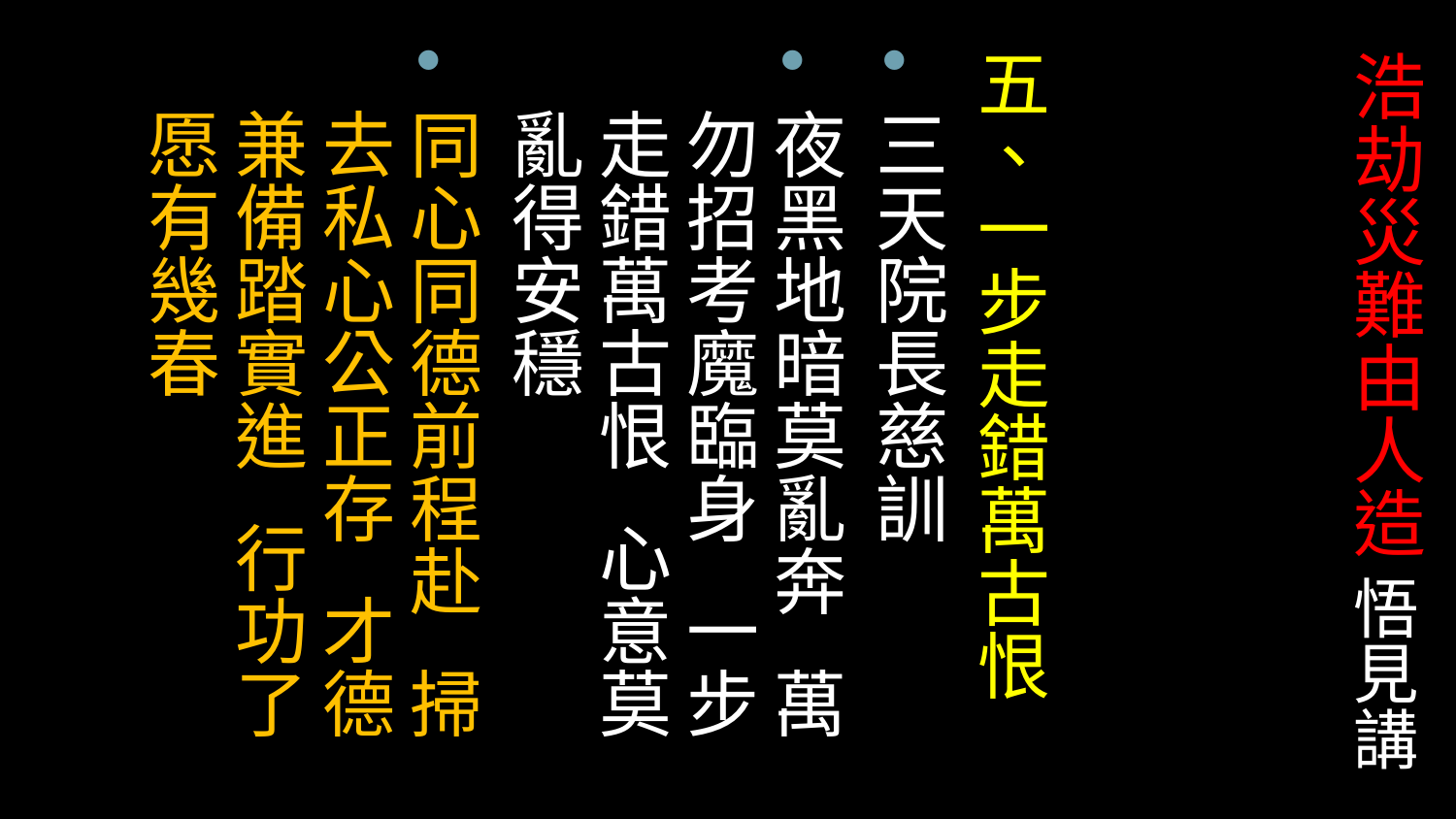

五、一步走錯萬古恨
三天院長慈訓
夜黑地暗莫亂奔   萬勿招考魔臨身   一步走錯萬古恨   心意莫亂得安穩
同心同德前程赴   掃去私心公正存   才德兼備踏實進   行功了愿有幾春

# 浩劫災難由人造 悟見講